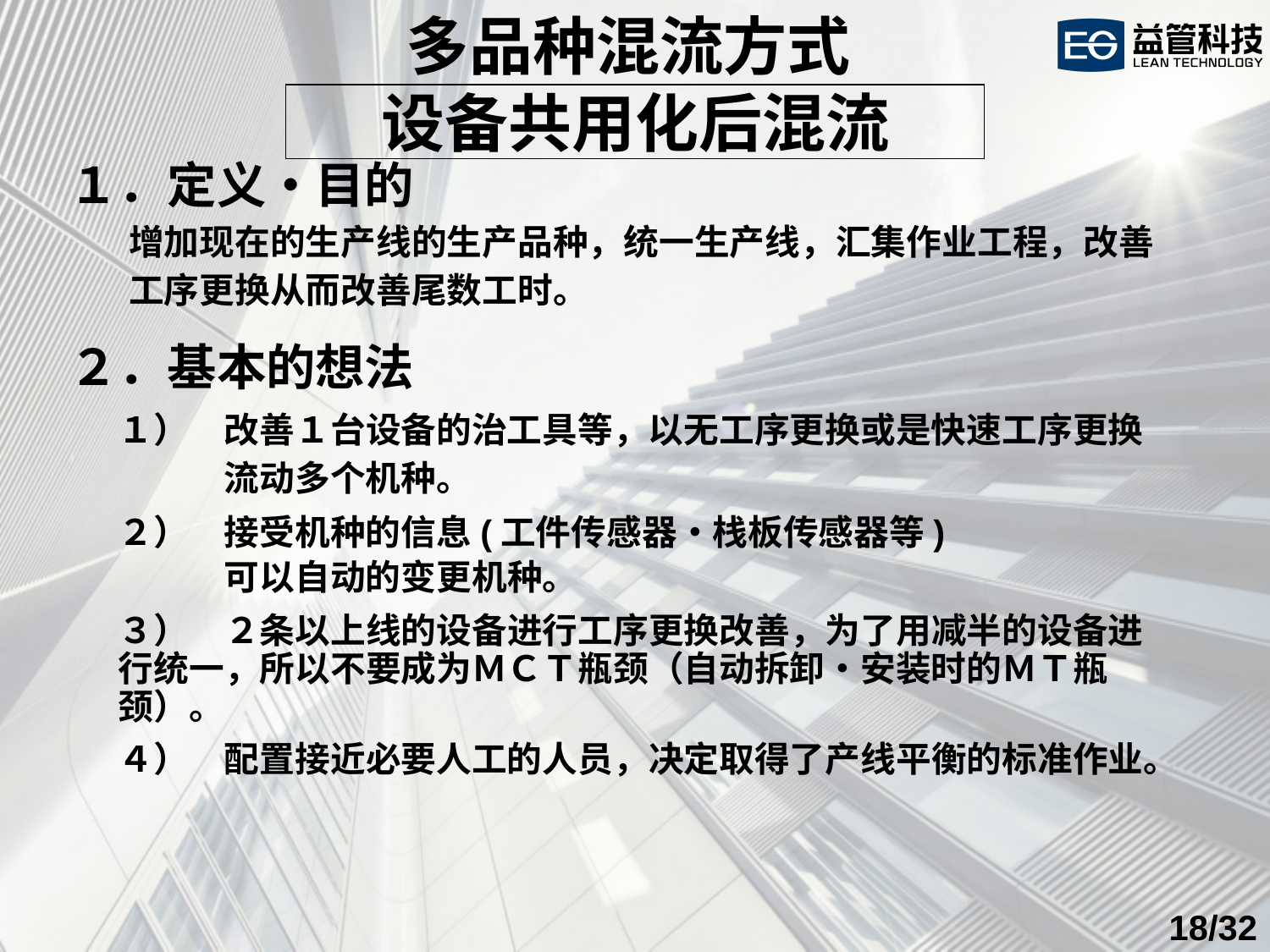

多品种混流方式
设备共用化后混流
１．定义・目的
增加现在的生产线的生产品种，统一生产线，汇集作业工程，改善
工序更换从而改善尾数工时。
２．基本的想法
１）　改善１台设备的治工具等，以无工序更换或是快速工序更换
　　　流动多个机种。
２）　接受机种的信息(工件传感器・栈板传感器等)
　　　可以自动的变更机种。
３）　２条以上线的设备进行工序更换改善，为了用减半的设备进行统一，所以不要成为ＭＣＴ瓶颈（自动拆卸・安装时的ＭＴ瓶颈）。
４）　配置接近必要人工的人员，决定取得了产线平衡的标准作业。
18/32